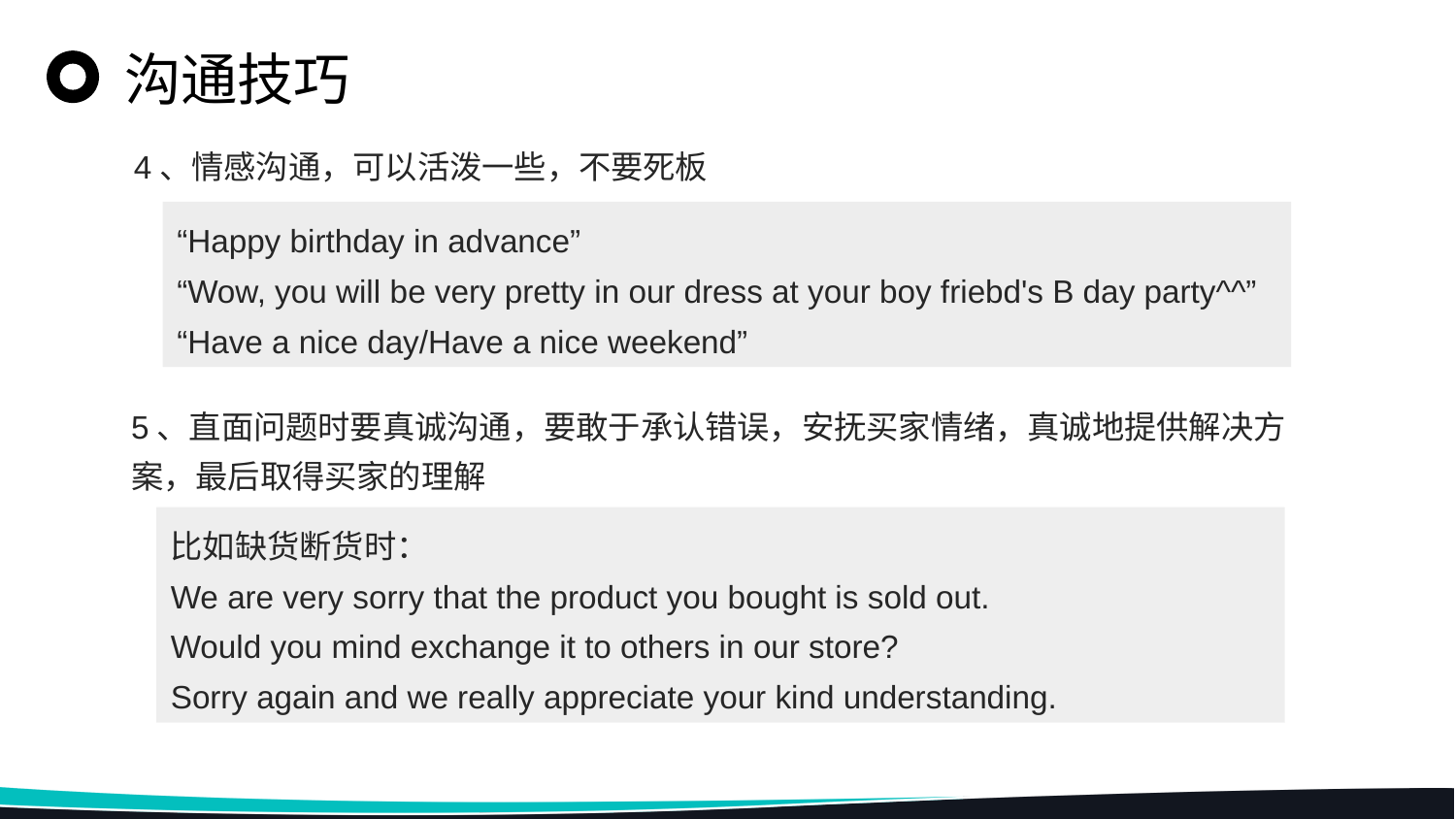

沟通技巧
4、情感沟通，可以活泼一些，不要死板
“Happy birthday in advance”
“Wow, you will be very pretty in our dress at your boy friebd's B day party^^”
“Have a nice day/Have a nice weekend”
5、直面问题时要真诚沟通，要敢于承认错误，安抚买家情绪，真诚地提供解决方案，最后取得买家的理解
比如缺货断货时：
We are very sorry that the product you bought is sold out.
Would you mind exchange it to others in our store?
Sorry again and we really appreciate your kind understanding.